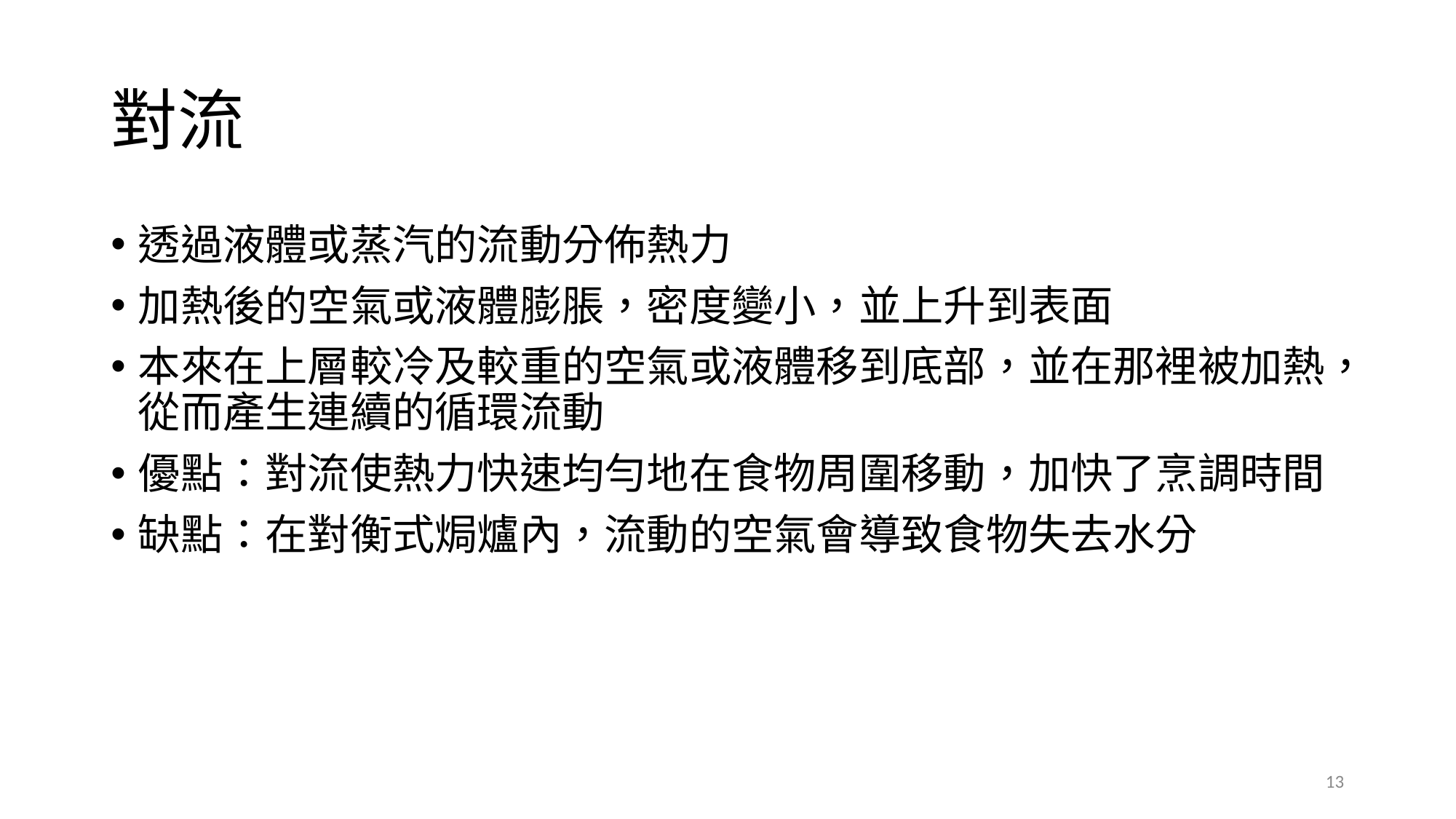

# 對流
透過液體或蒸汽的流動分佈熱力
加熱後的空氣或液體膨脹，密度變小，並上升到表面
本來在上層較冷及較重的空氣或液體移到底部，並在那裡被加熱，從而產生連續的循環流動
優點：對流使熱力快速均勻地在食物周圍移動，加快了烹調時間
缺點：在對衡式焗爐內，流動的空氣會導致食物失去水分
13